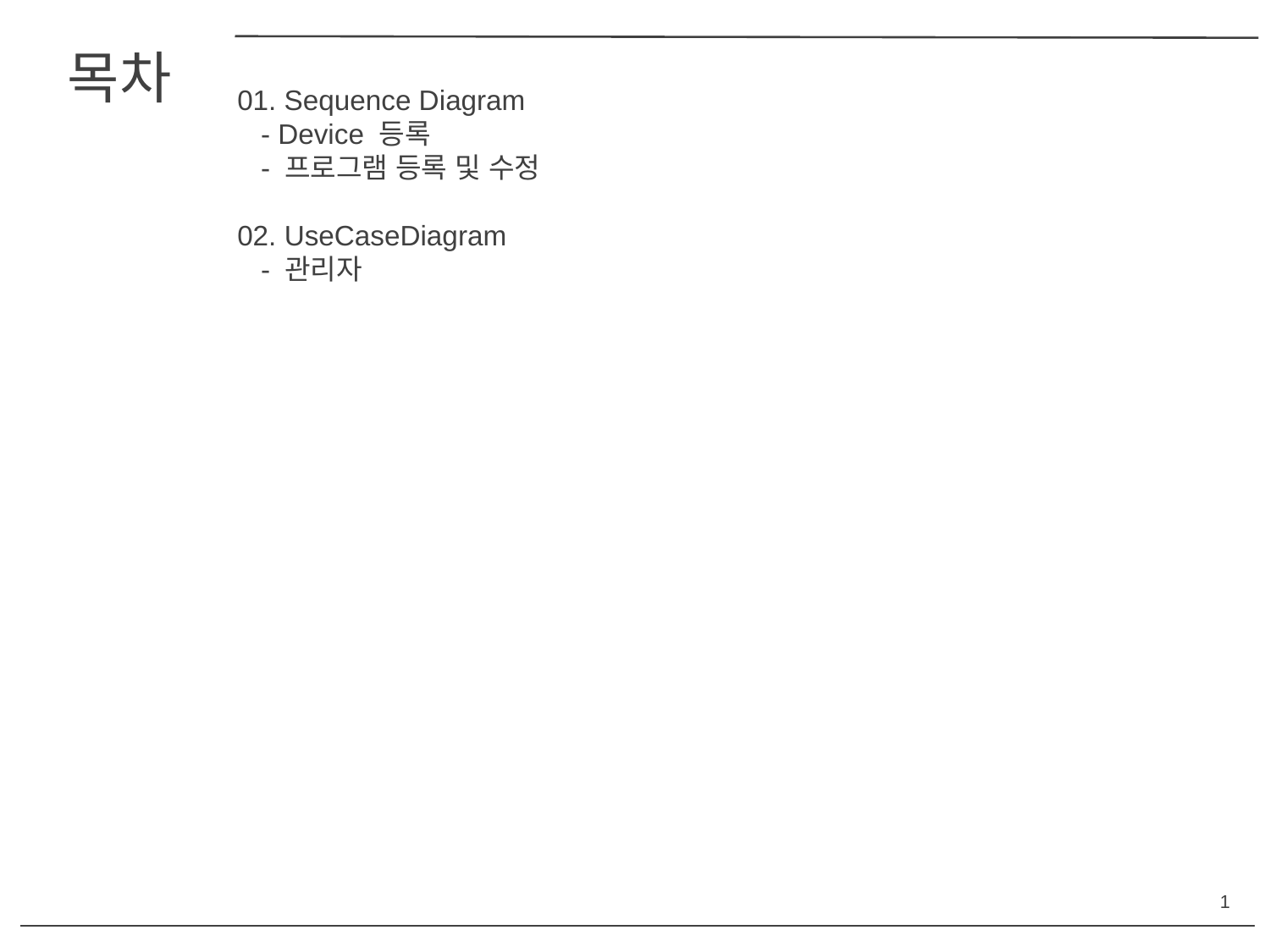

목차
01. Sequence Diagram
   - Device 등록
   - 프로그램 등록 및 수정

02. UseCaseDiagram
   - 관리자
1